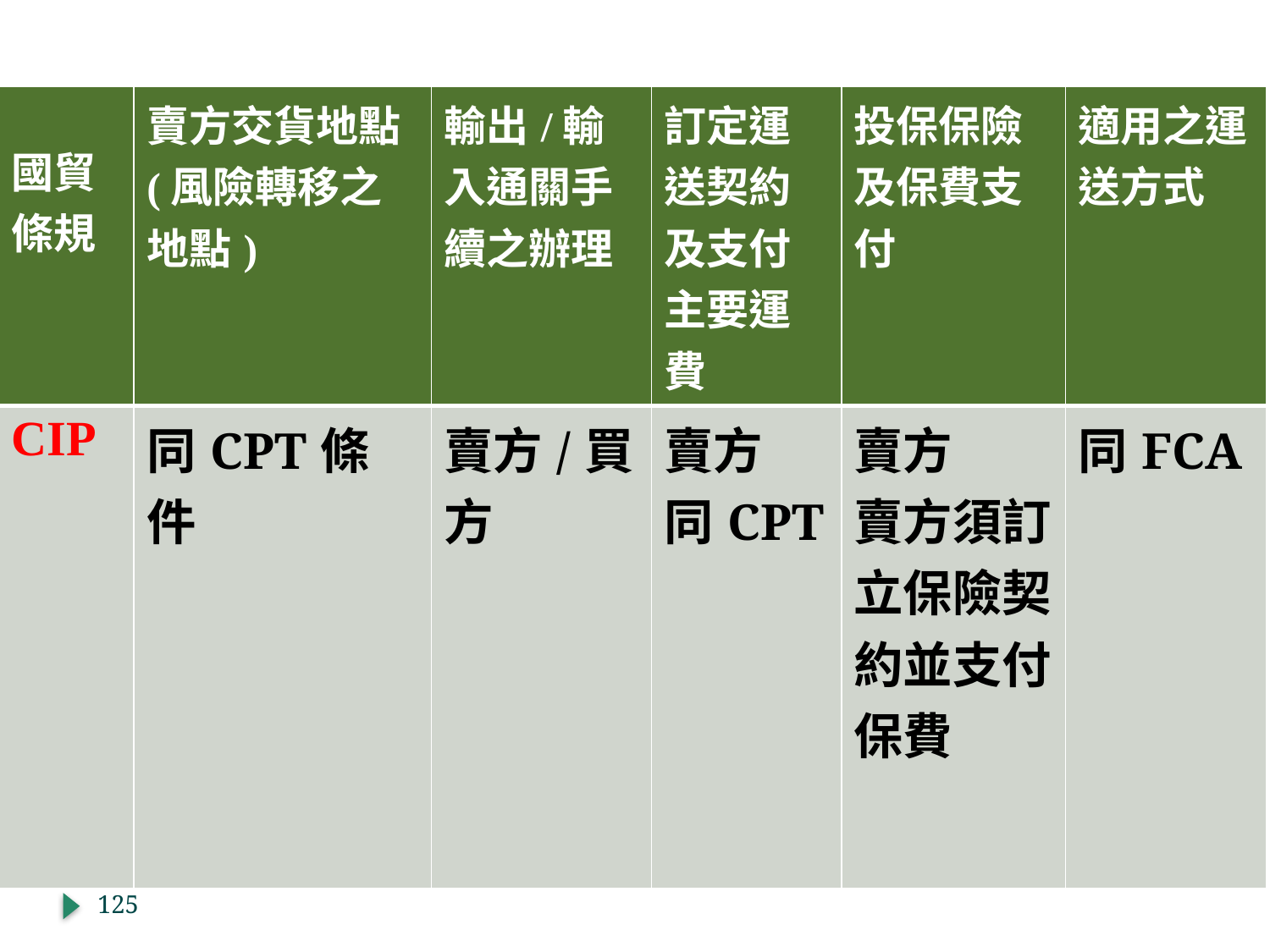

| 國貿條規 | 賣方交貨地點(風險轉移之地點) | 輸出/輸入通關手續之辦理 | 訂定運送契約及支付主要運費 | 投保保險及保費支付 | 適用之運送方式 |
| --- | --- | --- | --- | --- | --- |
| CIP | 同CPT條件 | 賣方/買方 | 賣方 同CPT | 賣方 賣方須訂立保險契約並支付保費 | 同FCA |
125